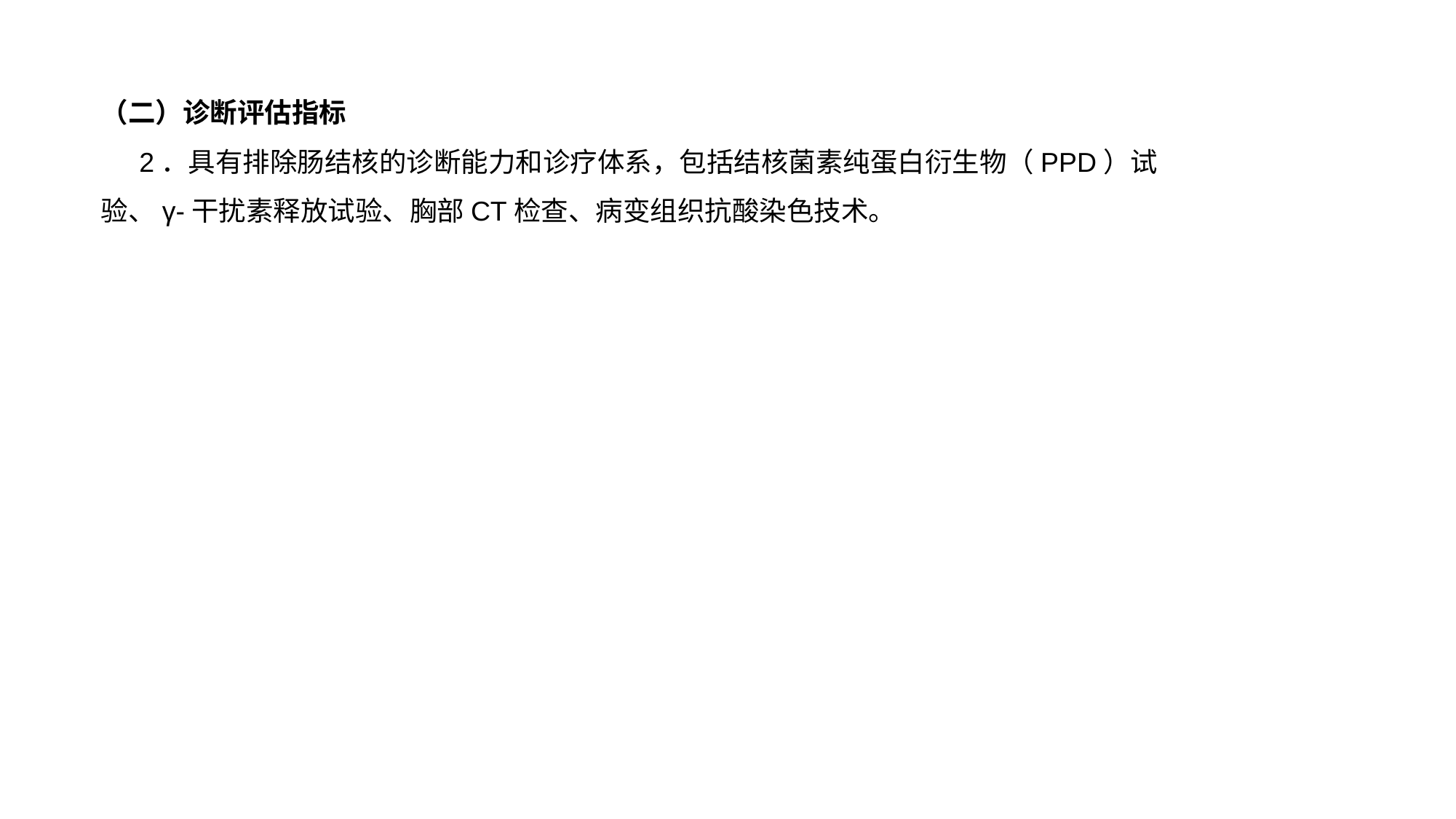

（二）诊断评估指标
     2．具有排除肠结核的诊断能力和诊疗体系，包括结核菌素纯蛋白衍生物（PPD）试验、γ-干扰素释放试验、胸部CT检查、病变组织抗酸染色技术。